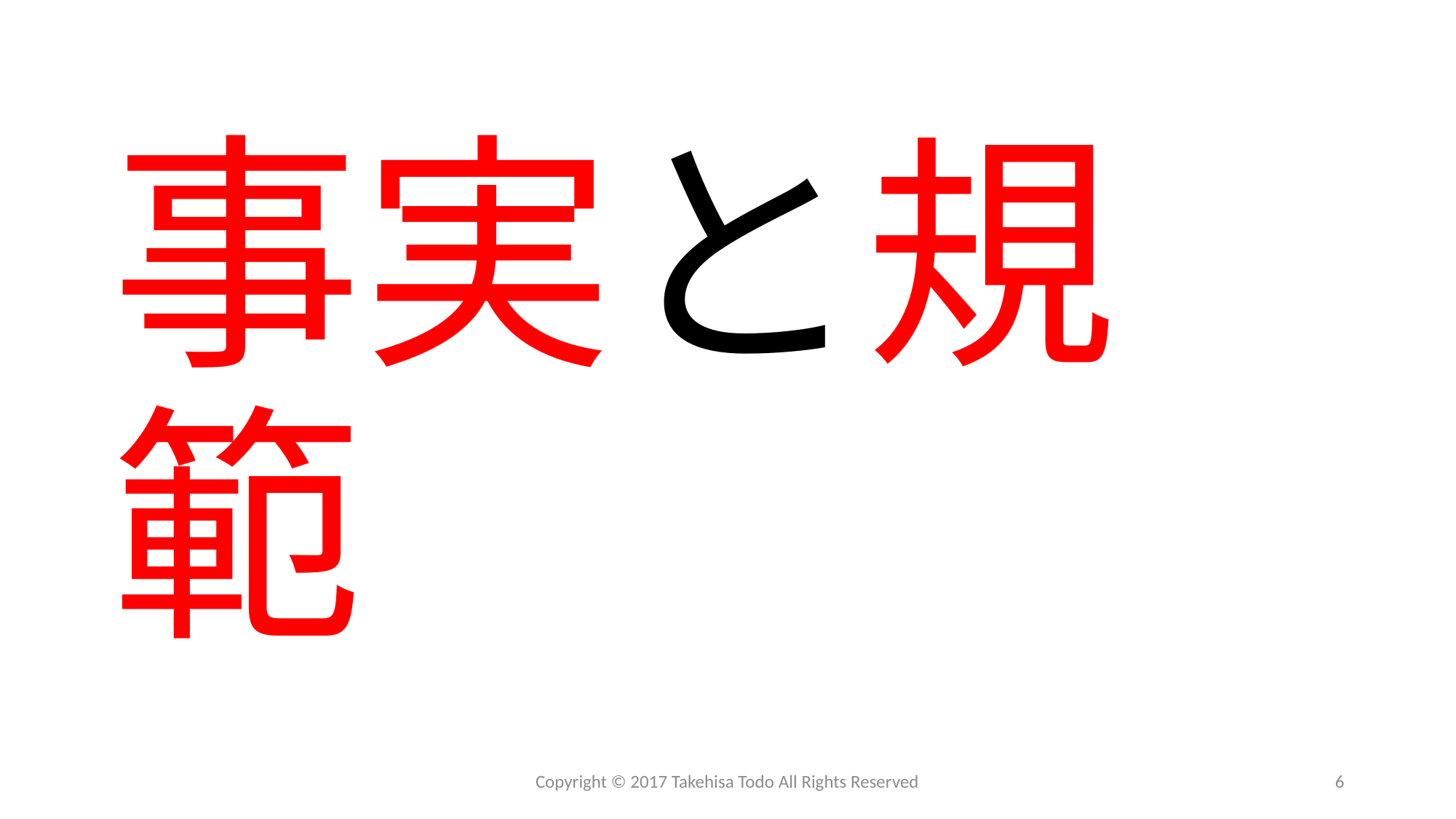

# 事実と規範
Copyright © 2017 Takehisa Todo All Rights Reserved
6